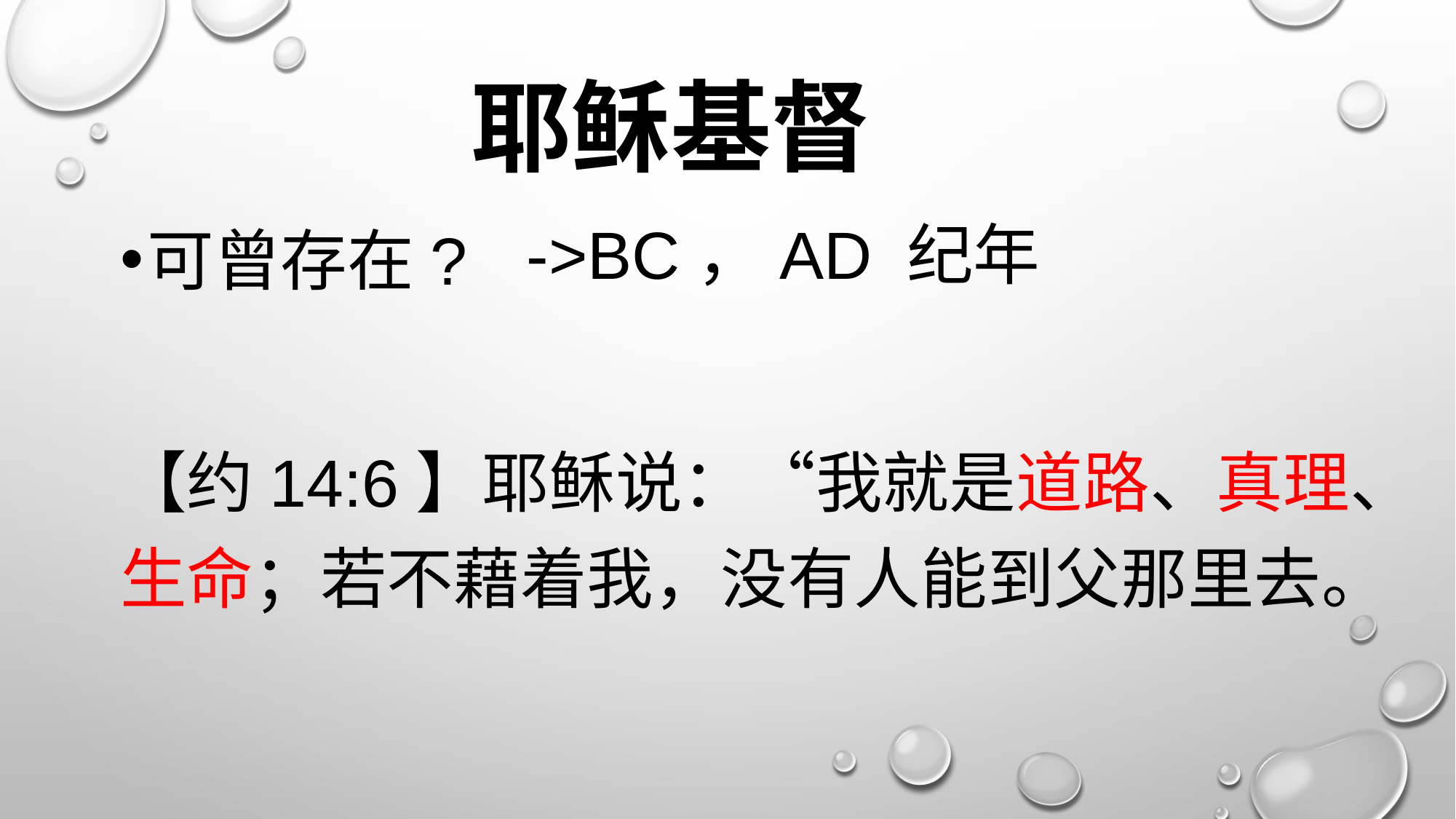

# 耶稣基督
可曾存在?

【约14:6】耶稣说：“我就是道路、真理、生命；若不藉着我，没有人能到父那里去。

 ->BC，AD 纪年